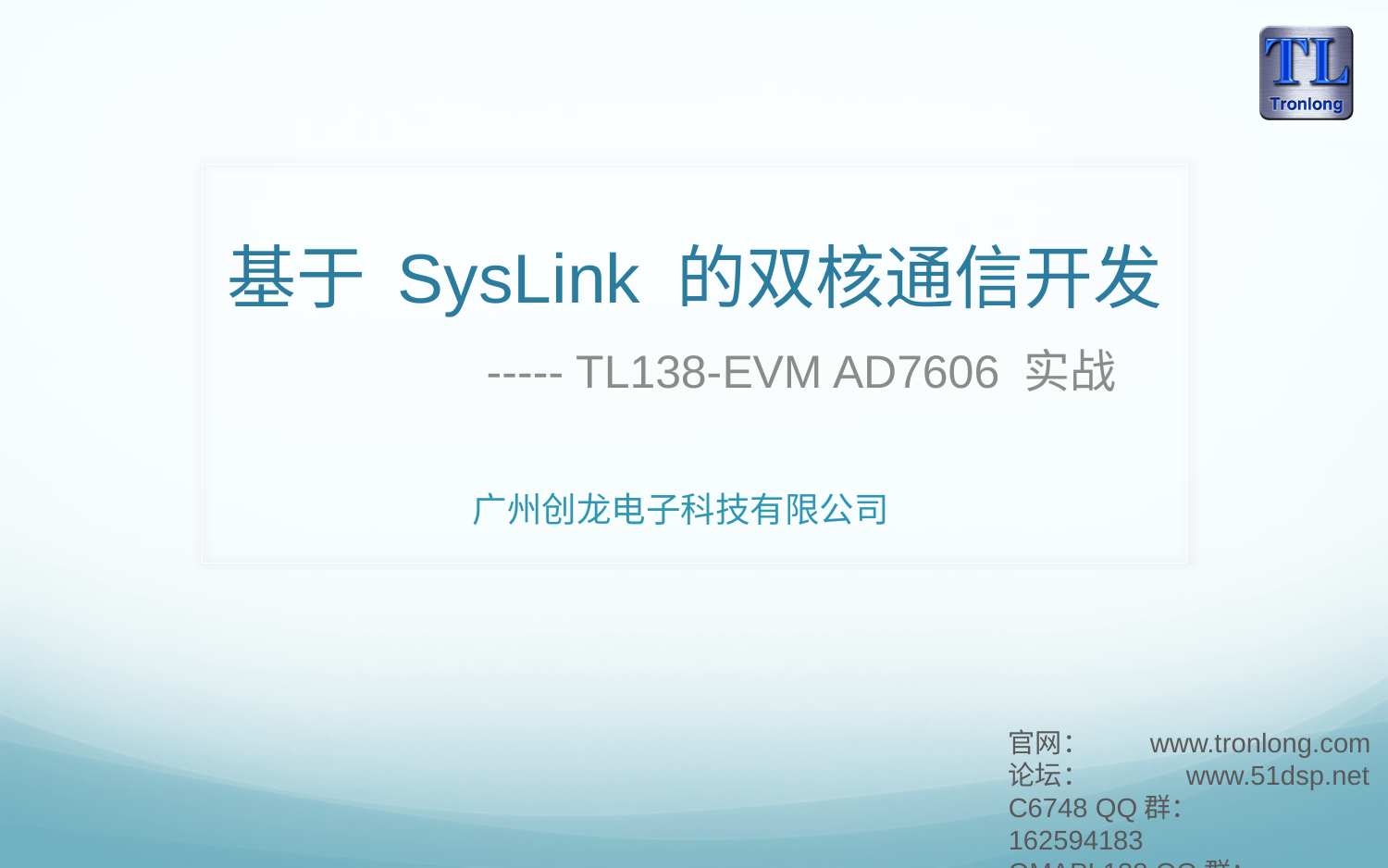

# 基于 SysLink 的双核通信开发
----- TL138-EVM AD7606 实战
广州创龙电子科技有限公司